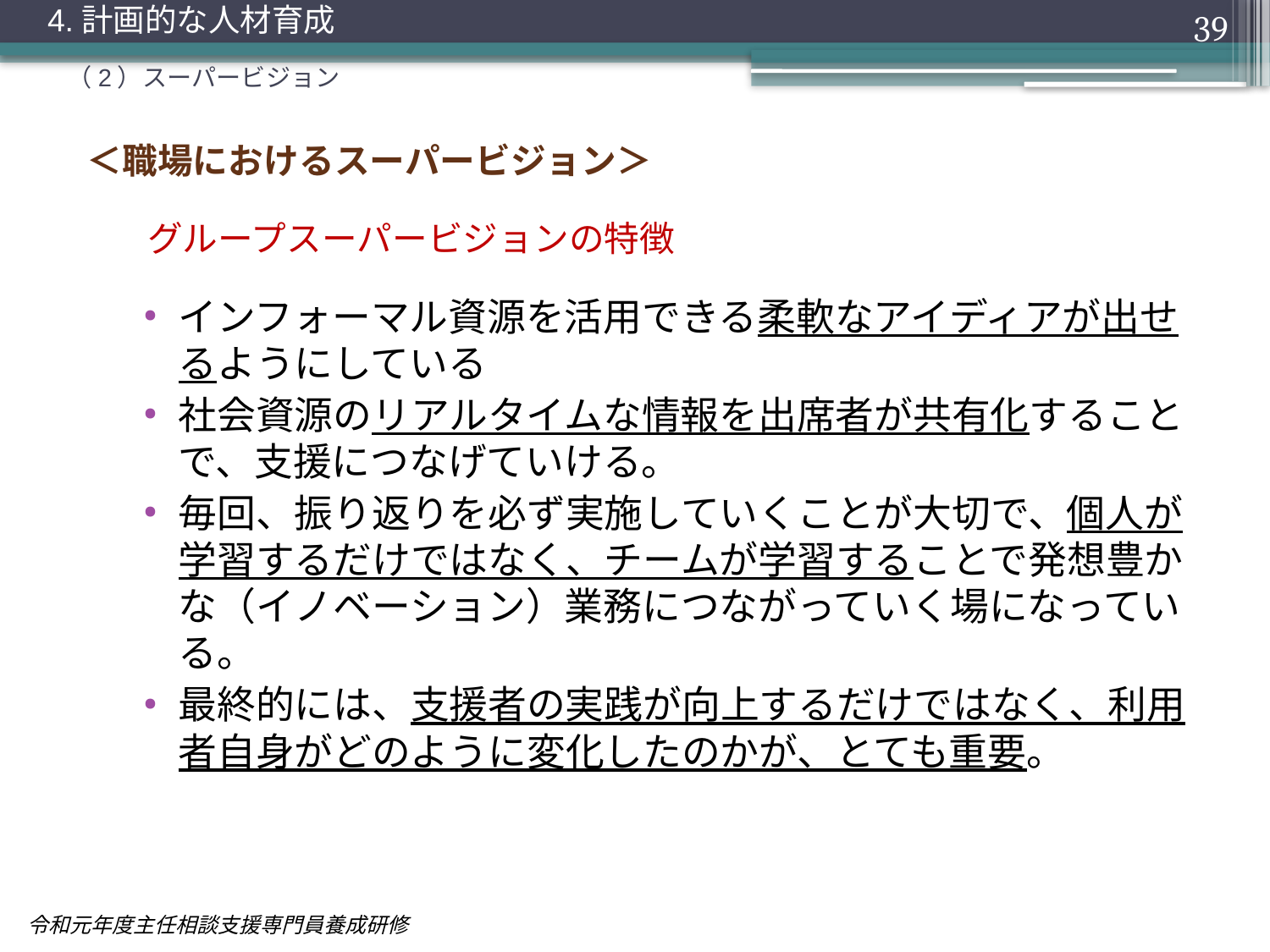

4.計画的な人材育成
39
（2）スーパービジョン

＜職場におけるスーパービジョン＞
# グループスーパービジョンの特徴
インフォーマル資源を活用できる柔軟なアイディアが出せるようにしている
社会資源のリアルタイムな情報を出席者が共有化することで、支援につなげていける。
毎回、振り返りを必ず実施していくことが大切で、個人が学習するだけではなく、チームが学習することで発想豊かな（イノベーション）業務につながっていく場になっている。
最終的には、支援者の実践が向上するだけではなく、利用者自身がどのように変化したのかが、とても重要。
令和元年度主任相談支援専門員養成研修